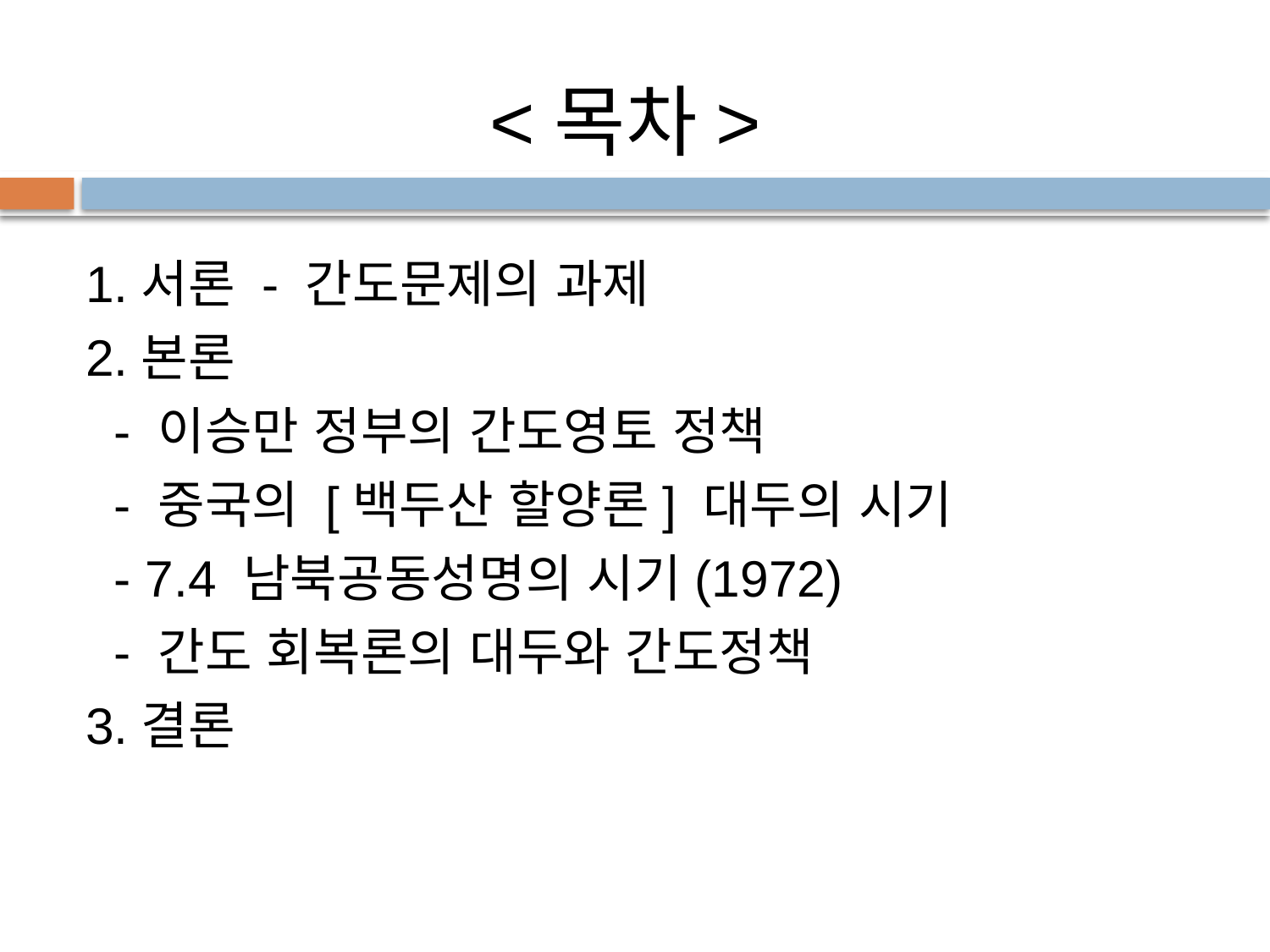

<목차>

  1.서론 - 간도문제의 과제
  2.본론
    - 이승만 정부의 간도영토 정책
    - 중국의 [백두산 할양론] 대두의 시기
    - 7.4 남북공동성명의 시기(1972)
    - 간도 회복론의 대두와 간도정책
  3.결론